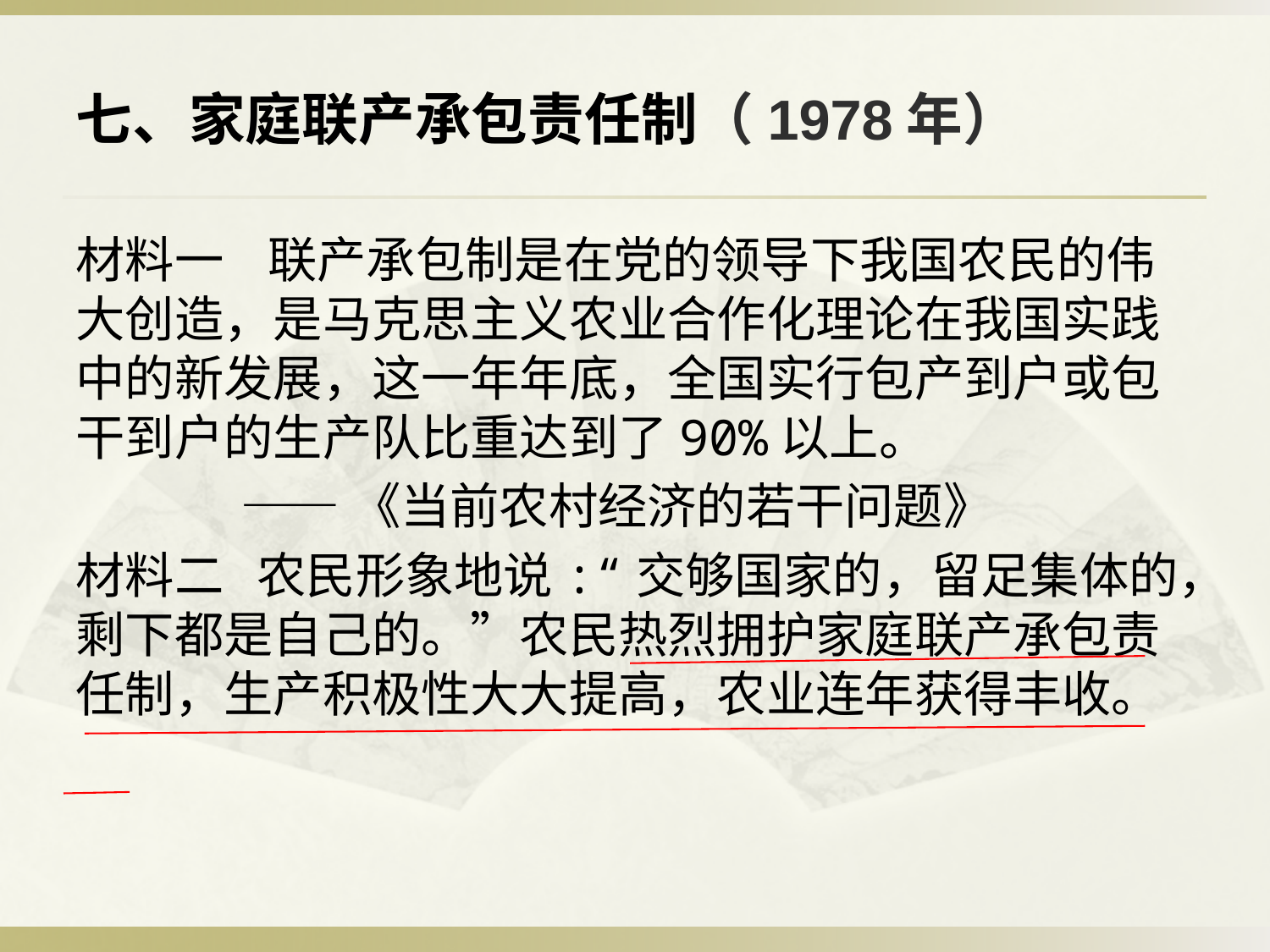

# 七、家庭联产承包责任制（1978年）
材料一    联产承包制是在党的领导下我国农民的伟大创造，是马克思主义农业合作化理论在我国实践中的新发展，这一年年底，全国实行包产到户或包干到户的生产队比重达到了90%以上。
               ——《当前农村经济的若干问题》
材料二   农民形象地说:“交够国家的，留足集体的，剩下都是自己的。”农民热烈拥护家庭联产承包责任制，生产积极性大大提高，农业连年获得丰收。